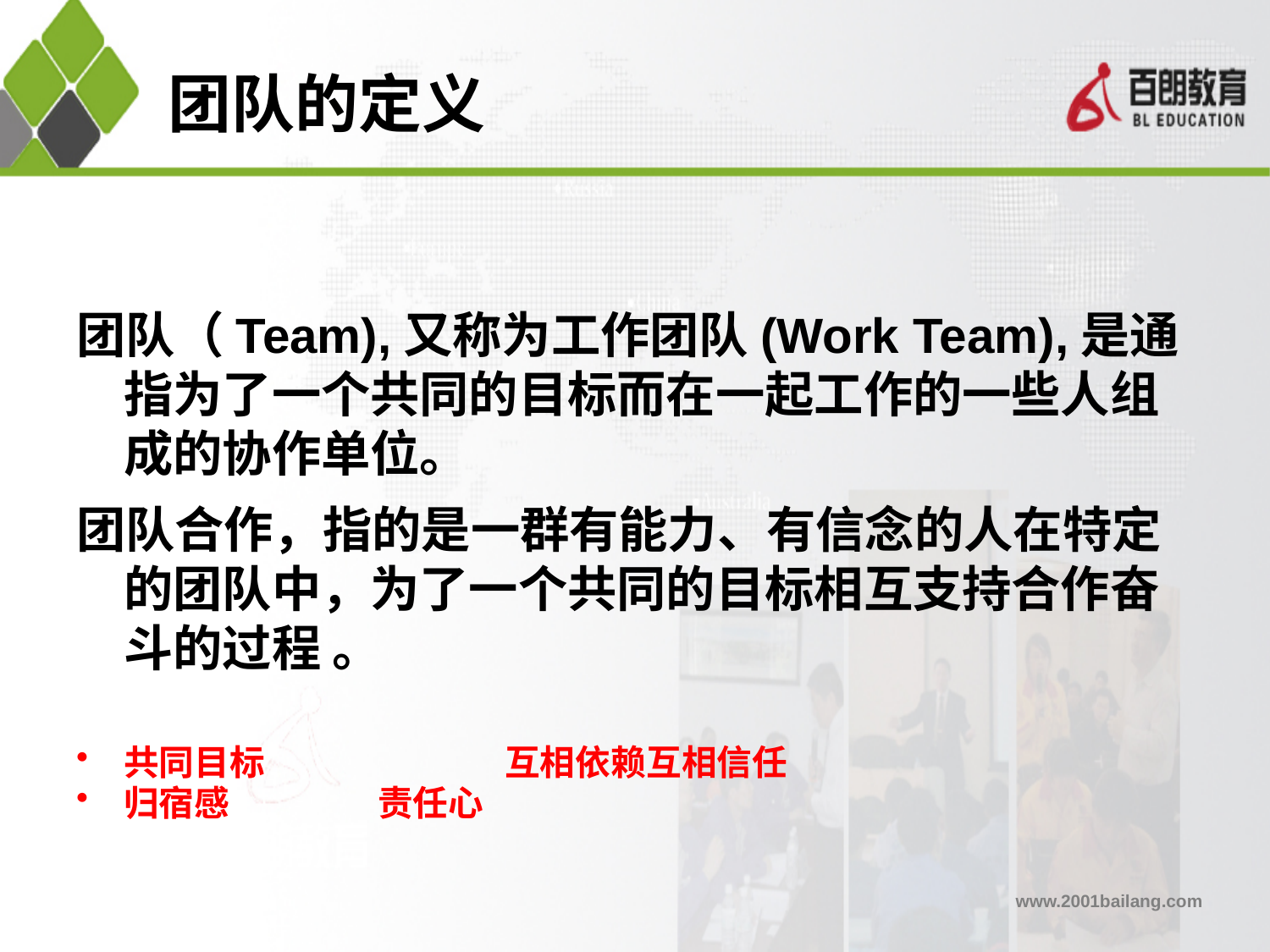

# 团队的定义
团队（Team),又称为工作团队(Work Team),是通指为了一个共同的目标而在一起工作的一些人组成的协作单位。
团队合作，指的是一群有能力、有信念的人在特定的团队中，为了一个共同的目标相互支持合作奋斗的过程 。

共同目标		互相依赖互相信任
归宿感		责任心